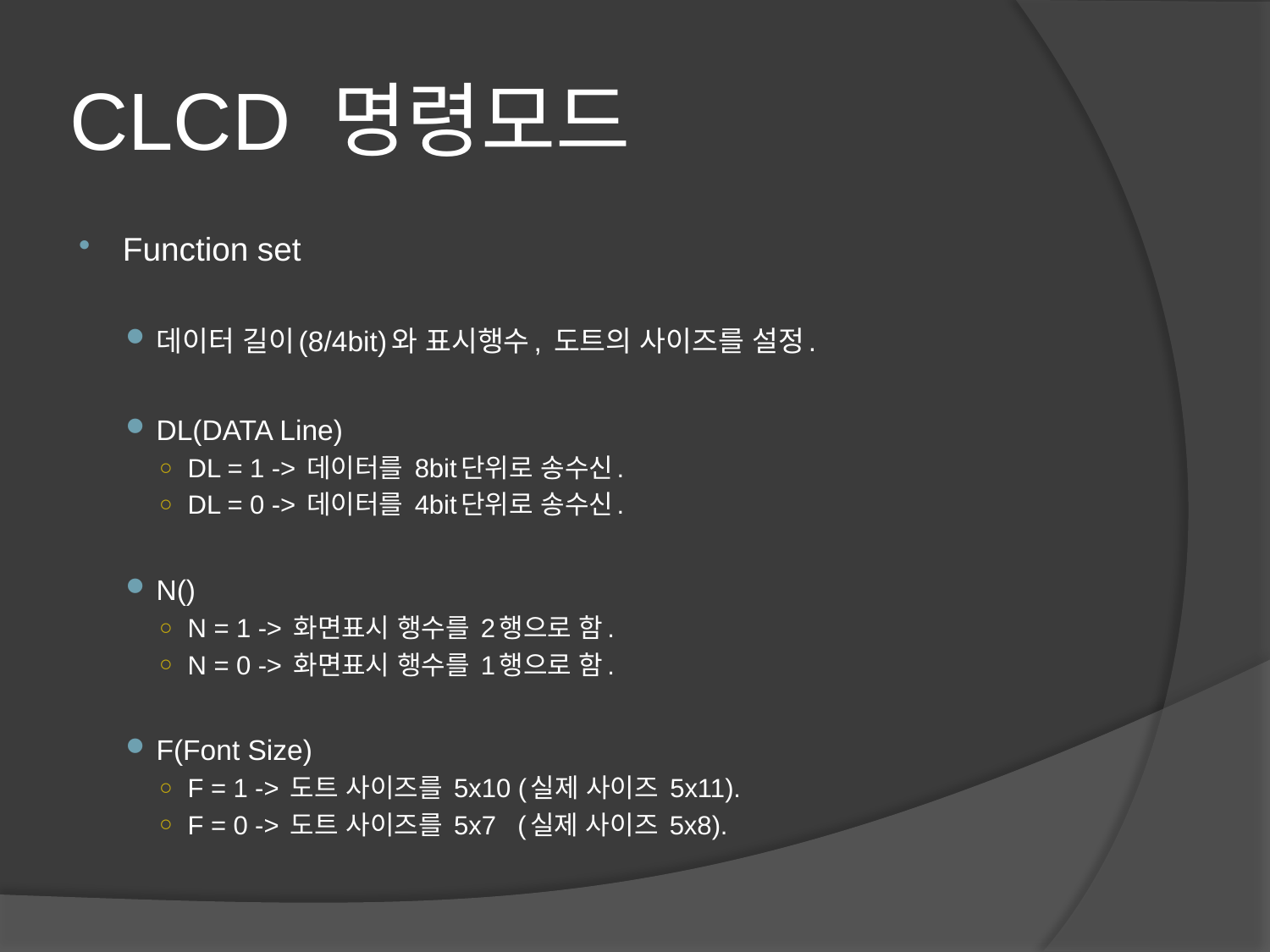

# CLCD 명령모드
Function set

데이터 길이(8/4bit)와 표시행수, 도트의 사이즈를 설정.

DL(DATA Line)
DL = 1 -> 데이터를 8bit단위로 송수신.
DL = 0 -> 데이터를 4bit단위로 송수신.

N()
N = 1 -> 화면표시 행수를 2행으로 함.
N = 0 -> 화면표시 행수를 1행으로 함.

F(Font Size)
F = 1 -> 도트 사이즈를 5x10 (실제 사이즈 5x11).
F = 0 -> 도트 사이즈를 5x7   (실제 사이즈 5x8).